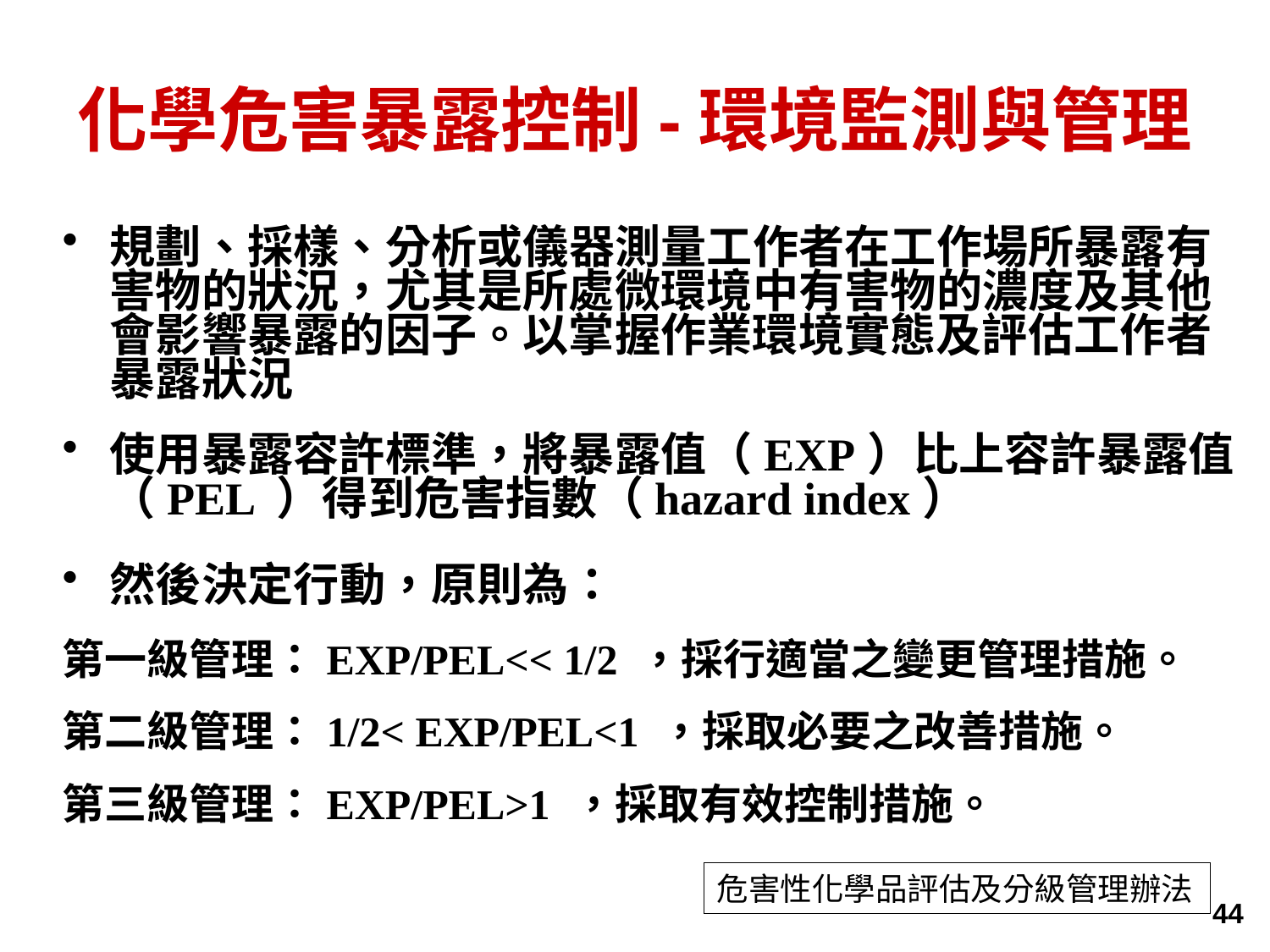

# 化學危害暴露控制-環境監測與管理
規劃、採樣、分析或儀器測量工作者在工作場所暴露有害物的狀況，尤其是所處微環境中有害物的濃度及其他會影響暴露的因子。以掌握作業環境實態及評估工作者暴露狀況
使用暴露容許標準，將暴露值（EXP）比上容許暴露值（PEL ）得到危害指數（hazard index）
然後決定行動，原則為：
第一級管理：EXP/PEL<< 1/2 ，採行適當之變更管理措施。
第二級管理：1/2< EXP/PEL<1 ，採取必要之改善措施。
第三級管理：EXP/PEL>1 ，採取有效控制措施。

危害性化學品評估及分級管理辦法
44